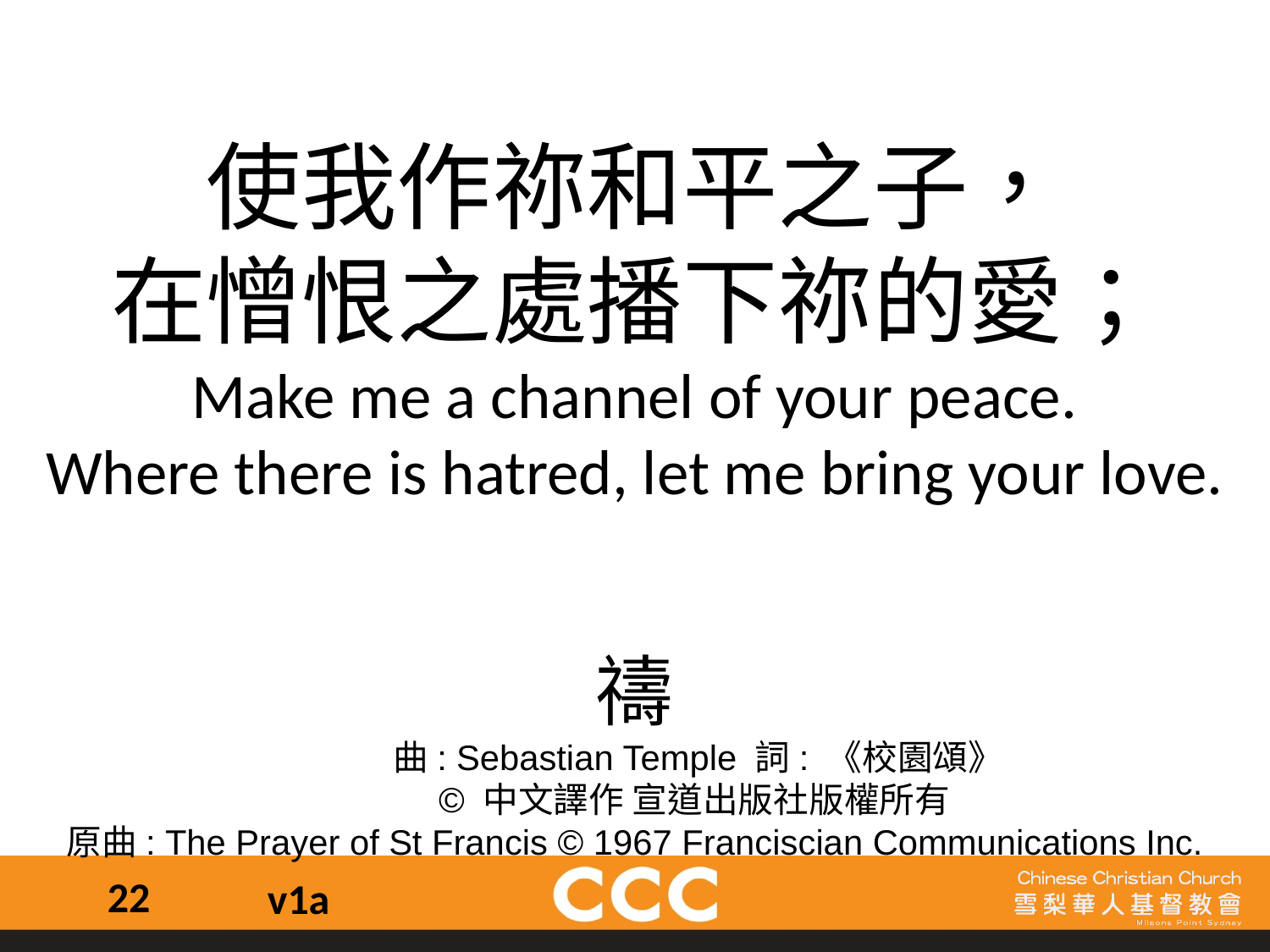

使我作祢和平之子，
在憎恨之處播下祢的愛；
Make me a channel of your peace.
Where there is hatred, let me bring your love.
禱
	曲: Sebastian Temple 詞: 《校園頌》
	© 中文譯作 宣道出版社版權所有
原曲: The Prayer of St Francis © 1967 Franciscian Communications Inc.
22
v1a